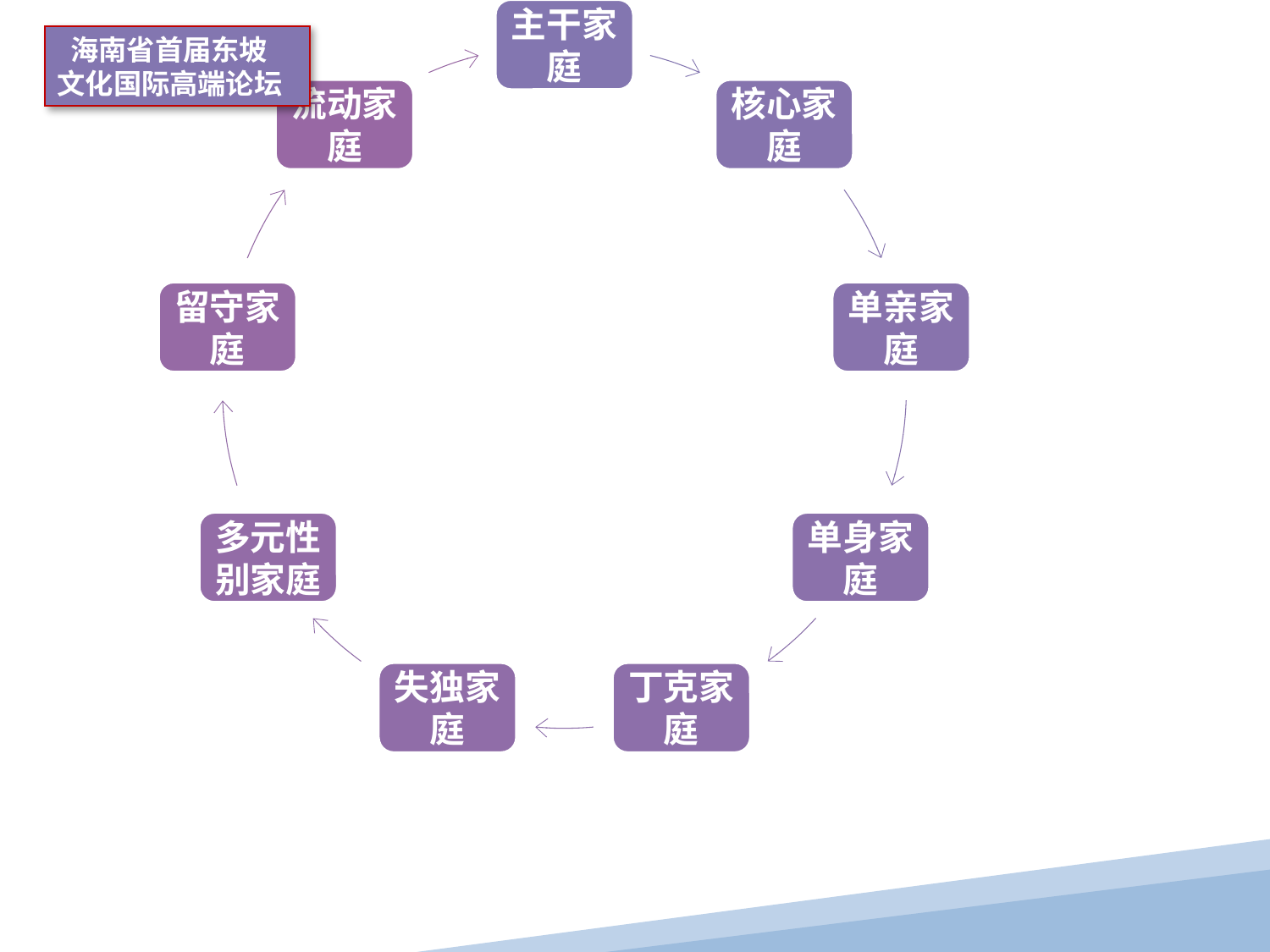

海南省首届东坡
文化国际高端论坛
主干家庭
核心家庭
单亲家庭
单身家庭
丁克家庭
失独家庭
多元性别家庭
留守家庭
流动家庭